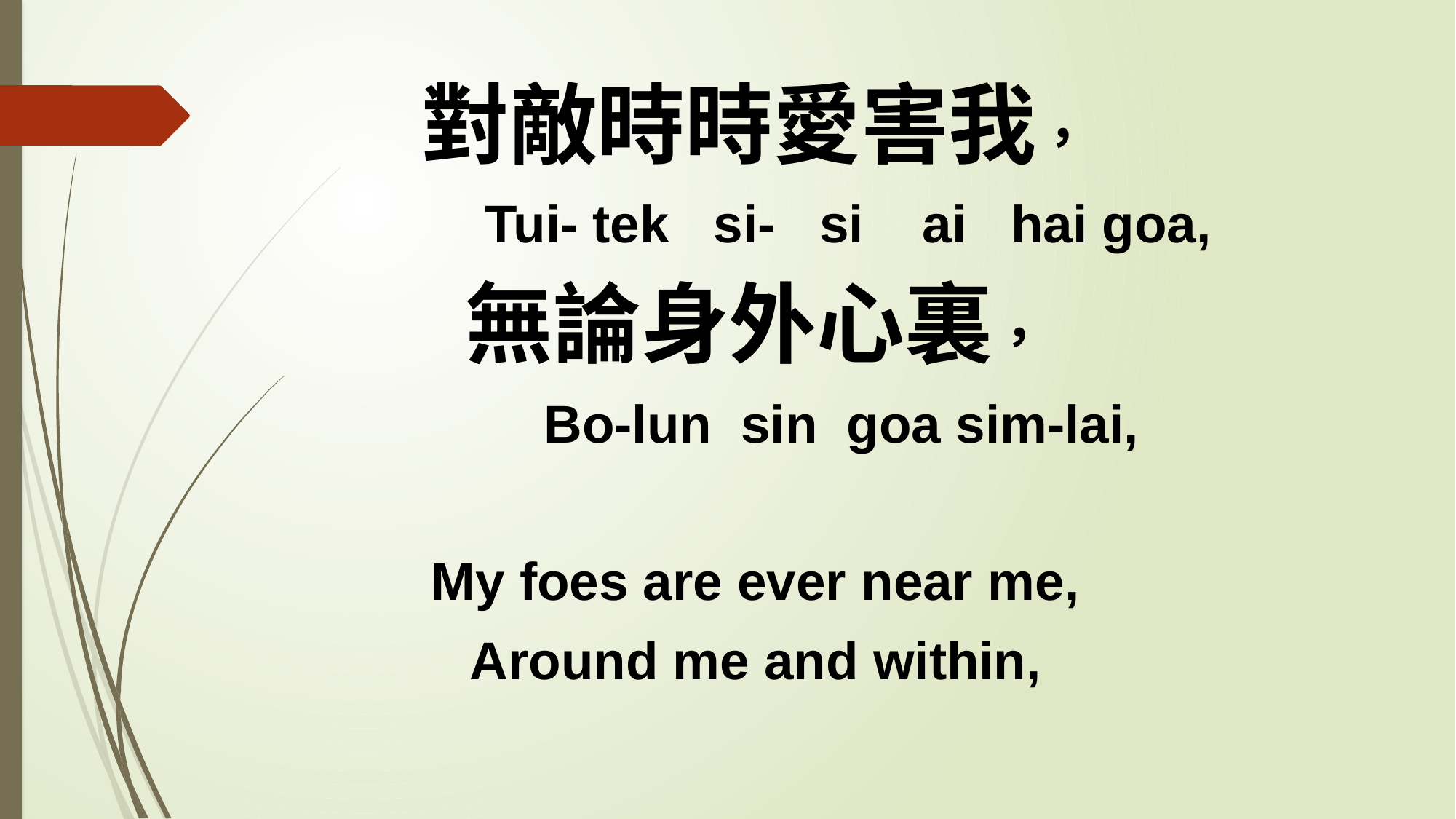

對敵時時愛害我，
                 Tui- tek   si-   si    ai   hai goa,
無論身外心裏，
                     Bo-lun  sin  goa sim-lai,

My foes are ever near me,
Around me and within,